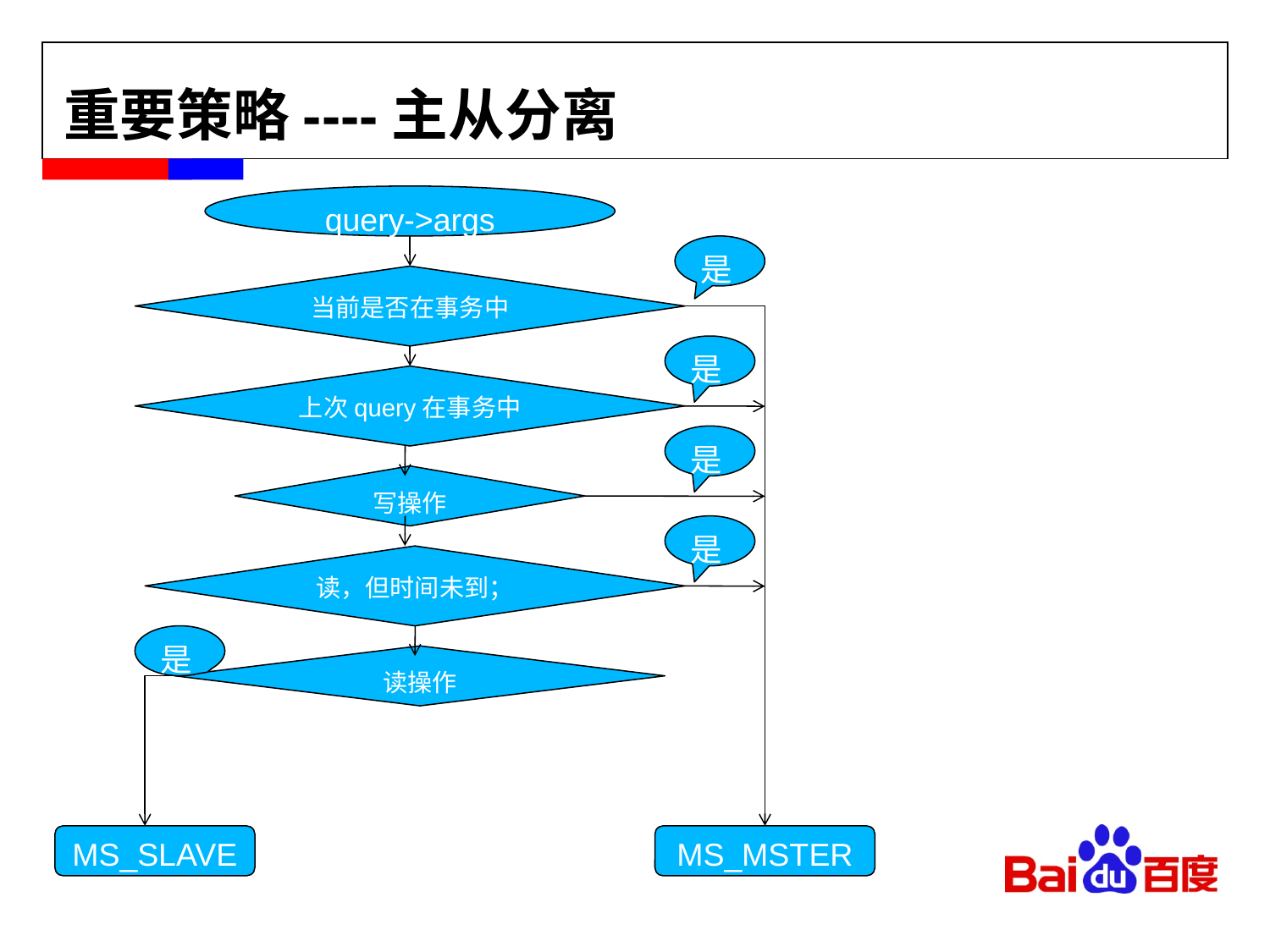

# 重要策略----主从分离
query->args
是
当前是否在事务中
是
上次query在事务中
是
写操作
是
读，但时间未到；
是
读操作
MS_SLAVE
MS_MSTER